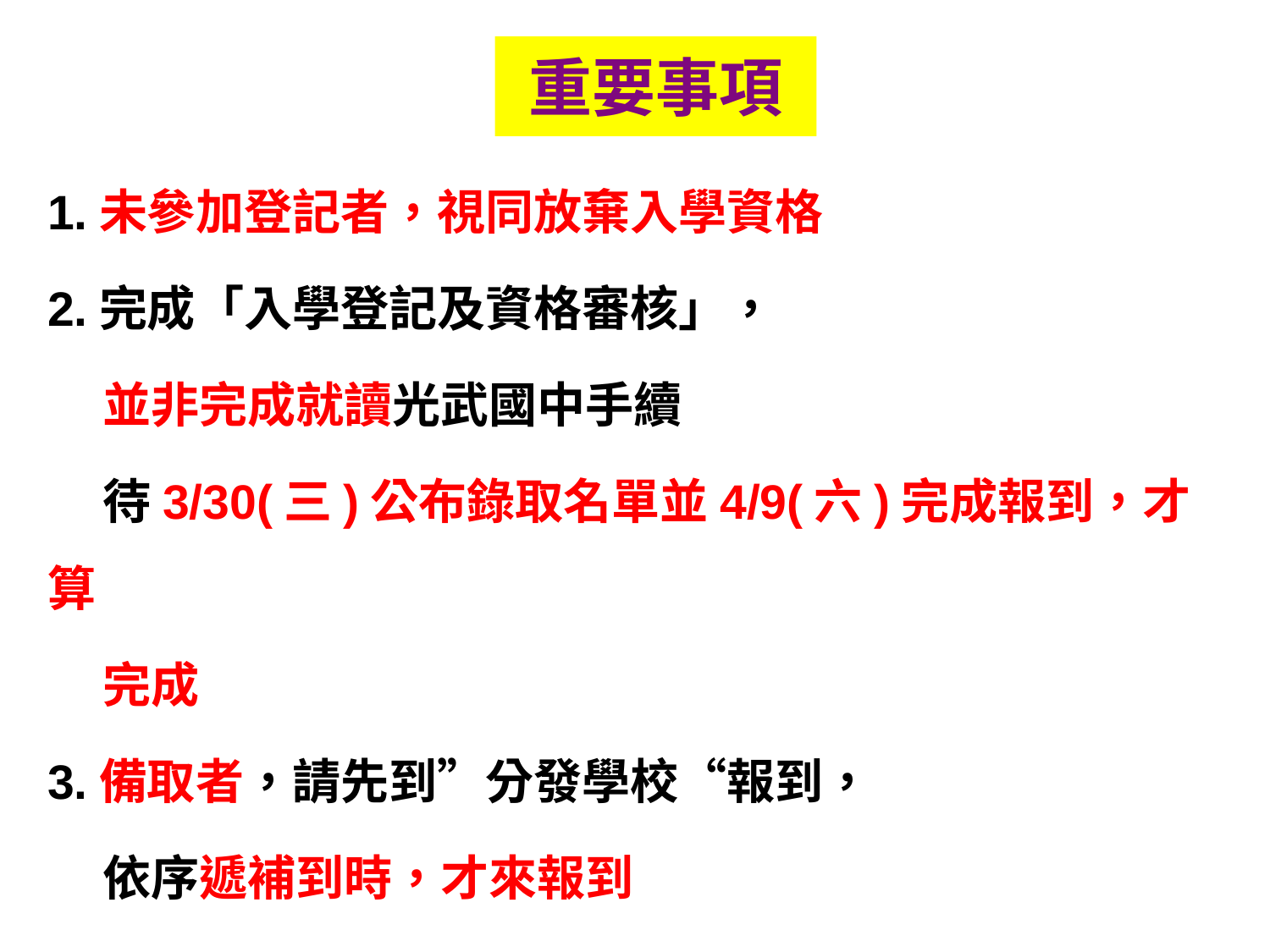

# 重要事項
1.未參加登記者，視同放棄入學資格
2.完成「入學登記及資格審核」，
    並非完成就讀光武國中手續
    待3/30(三)公布錄取名單並4/9(六)完成報到，才算
    完成
3.備取者，請先到”分發學校“報到，
    依序遞補到時，才來報到